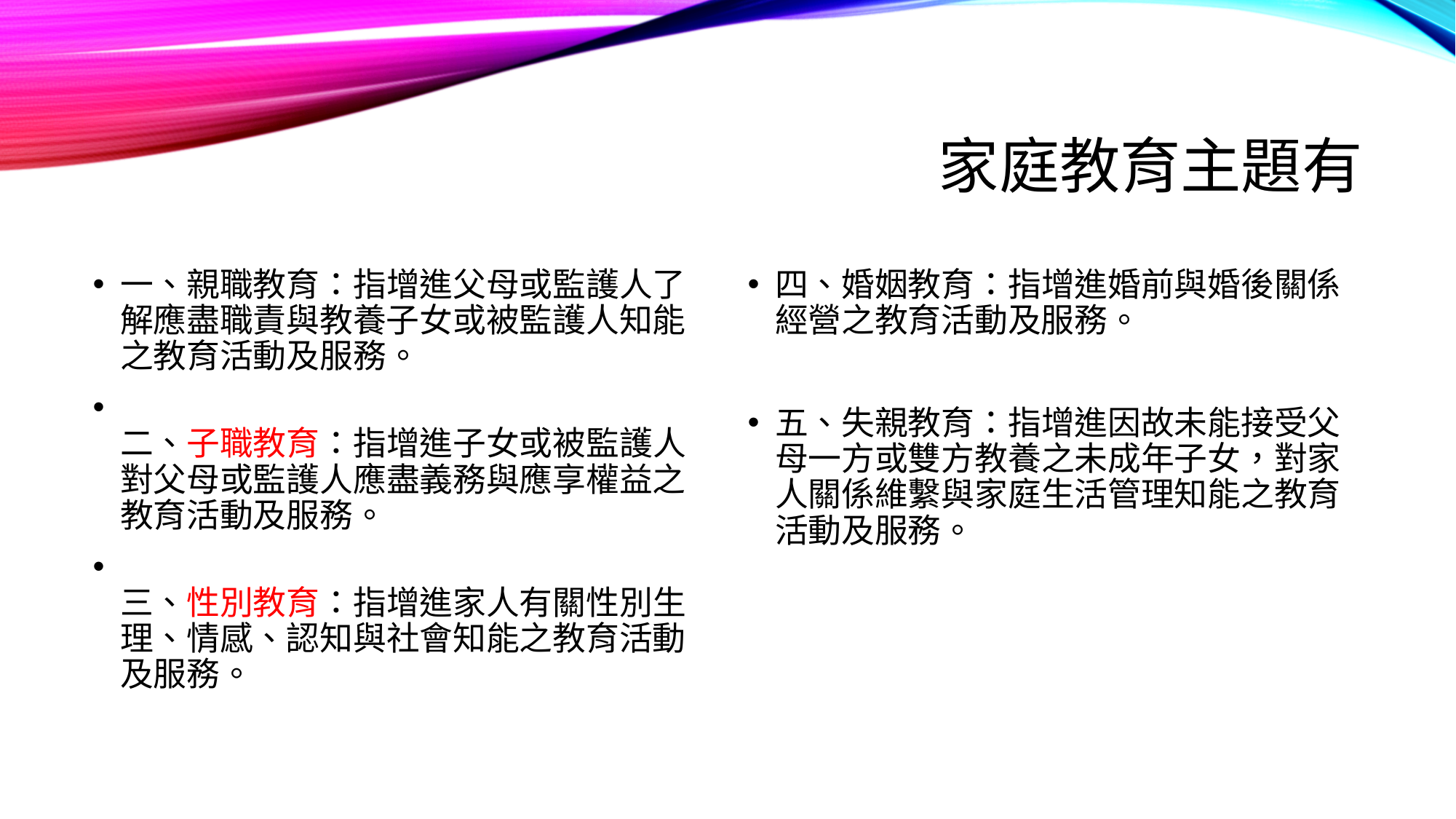

# 家庭教育主題有
一、親職教育：指增進父母或監護人了解應盡職責與教養子女或被監護人知能之教育活動及服務。
二、子職教育：指增進子女或被監護人對父母或監護人應盡義務與應享權益之教育活動及服務。
三、性別教育：指增進家人有關性別生理、情感、認知與社會知能之教育活動及服務。
四、婚姻教育：指增進婚前與婚後關係經營之教育活動及服務。

五、失親教育：指增進因故未能接受父母一方或雙方教養之未成年子女，對家人關係維繫與家庭生活管理知能之教育活動及服務。